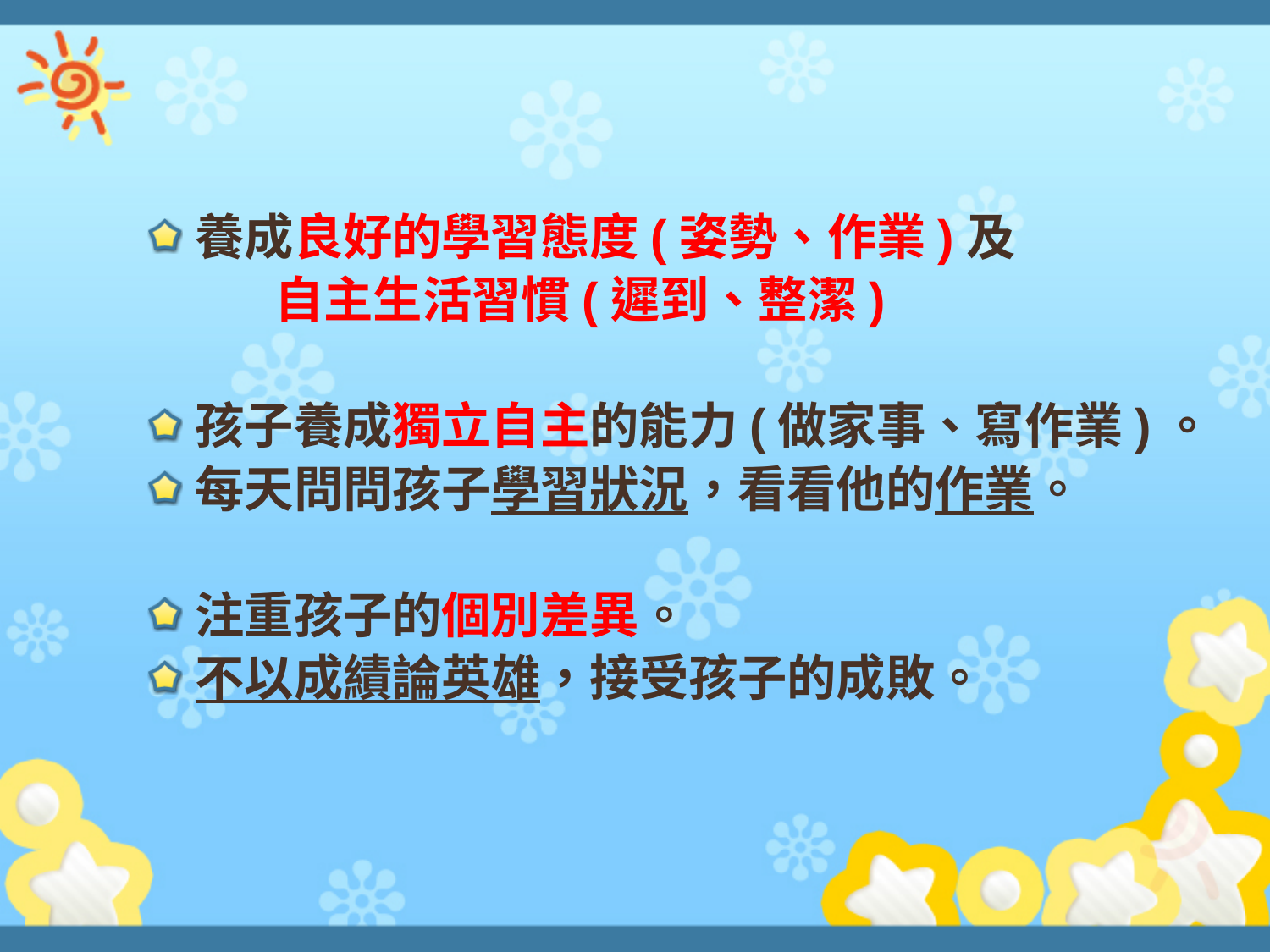

養成良好的學習態度(姿勢、作業)及
	自主生活習慣(遲到、整潔)

孩子養成獨立自主的能力(做家事、寫作業)。
每天問問孩子學習狀況，看看他的作業。

注重孩子的個別差異。
不以成績論英雄，接受孩子的成敗。